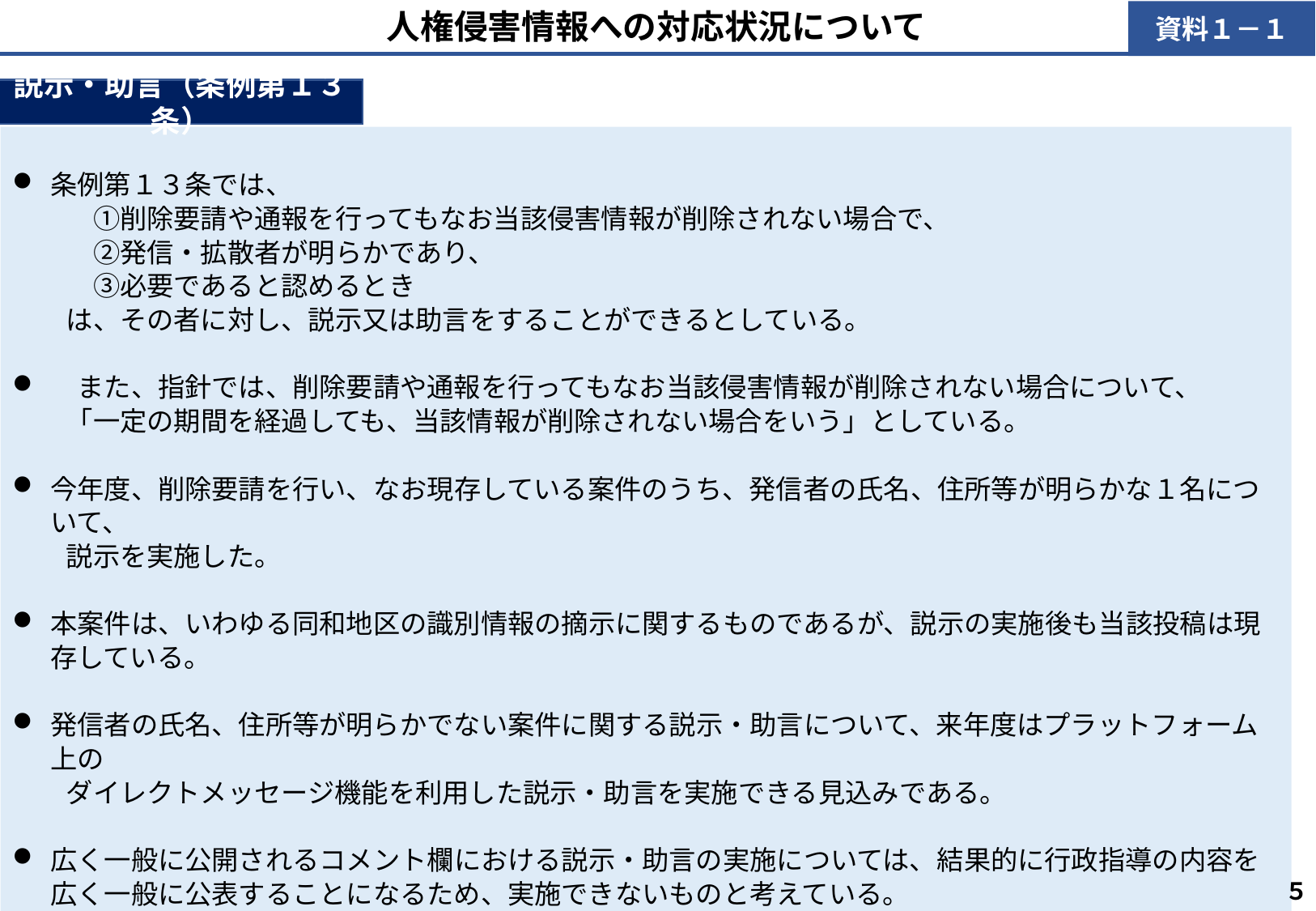

人権侵害情報への対応状況について
資料１－１
説示・助言（条例第１３条）

条例第１３条では、
　　　①削除要請や通報を行ってもなお当該侵害情報が削除されない場合で、
　　　②発信・拡散者が明らかであり、
　　　③必要であると認めるとき
　　は、その者に対し、説示又は助言をすることができるとしている。

　また、指針では、削除要請や通報を行ってもなお当該侵害情報が削除されない場合について、
　　「一定の期間を経過しても、当該情報が削除されない場合をいう」としている。

今年度、削除要請を行い、なお現存している案件のうち、発信者の氏名、住所等が明らかな１名について、
　　説示を実施した。

本案件は、いわゆる同和地区の識別情報の摘示に関するものであるが、説示の実施後も当該投稿は現存している。

発信者の氏名、住所等が明らかでない案件に関する説示・助言について、来年度はプラットフォーム上の
　　ダイレクトメッセージ機能を利用した説示・助言を実施できる見込みである。

広く一般に公開されるコメント欄における説示・助言の実施については、結果的に行政指導の内容を広く一般に公表することになるため、実施できないものと考えている。
５